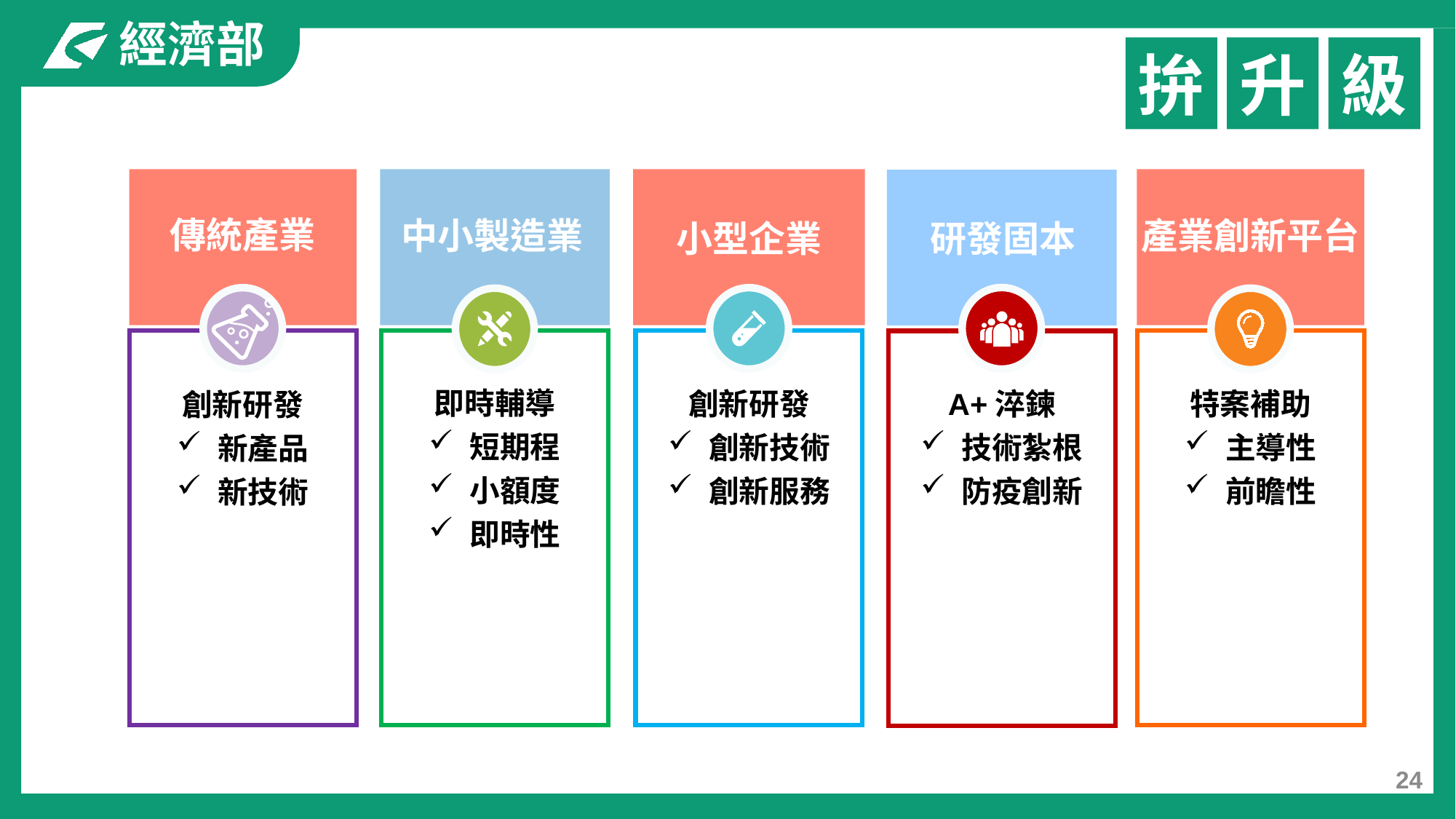

拚
升
級

傳統產業

創新研發
新產品
新技術

中小製造業

即時輔導
短期程
小額度
即時性

小型企業

創新研發
創新技術
創新服務

產業創新平台

特案補助
主導性
前瞻性

研發固本

A+淬鍊
技術紮根
防疫創新
24